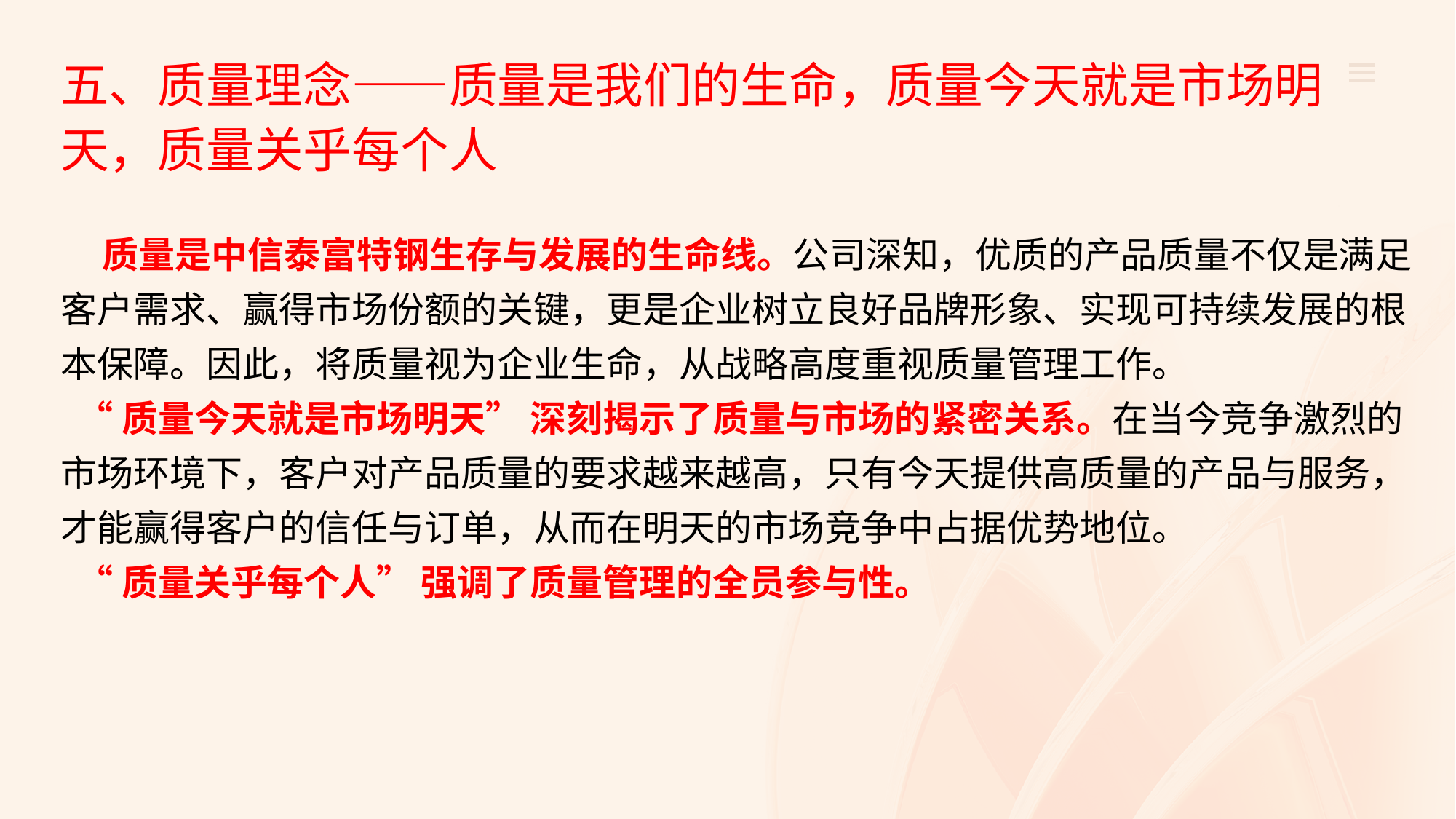

五、质量理念——质量是我们的生命，质量今天就是市场明天，质量关乎每个人
    质量是中信泰富特钢生存与发展的生命线。公司深知，优质的产品质量不仅是满足客户需求、赢得市场份额的关键，更是企业树立良好品牌形象、实现可持续发展的根本保障。因此，将质量视为企业生命，从战略高度重视质量管理工作。​
  “质量今天就是市场明天” 深刻揭示了质量与市场的紧密关系。在当今竞争激烈的市场环境下，客户对产品质量的要求越来越高，只有今天提供高质量的产品与服务，才能赢得客户的信任与订单，从而在明天的市场竞争中占据优势地位。
  “质量关乎每个人” 强调了质量管理的全员参与性。